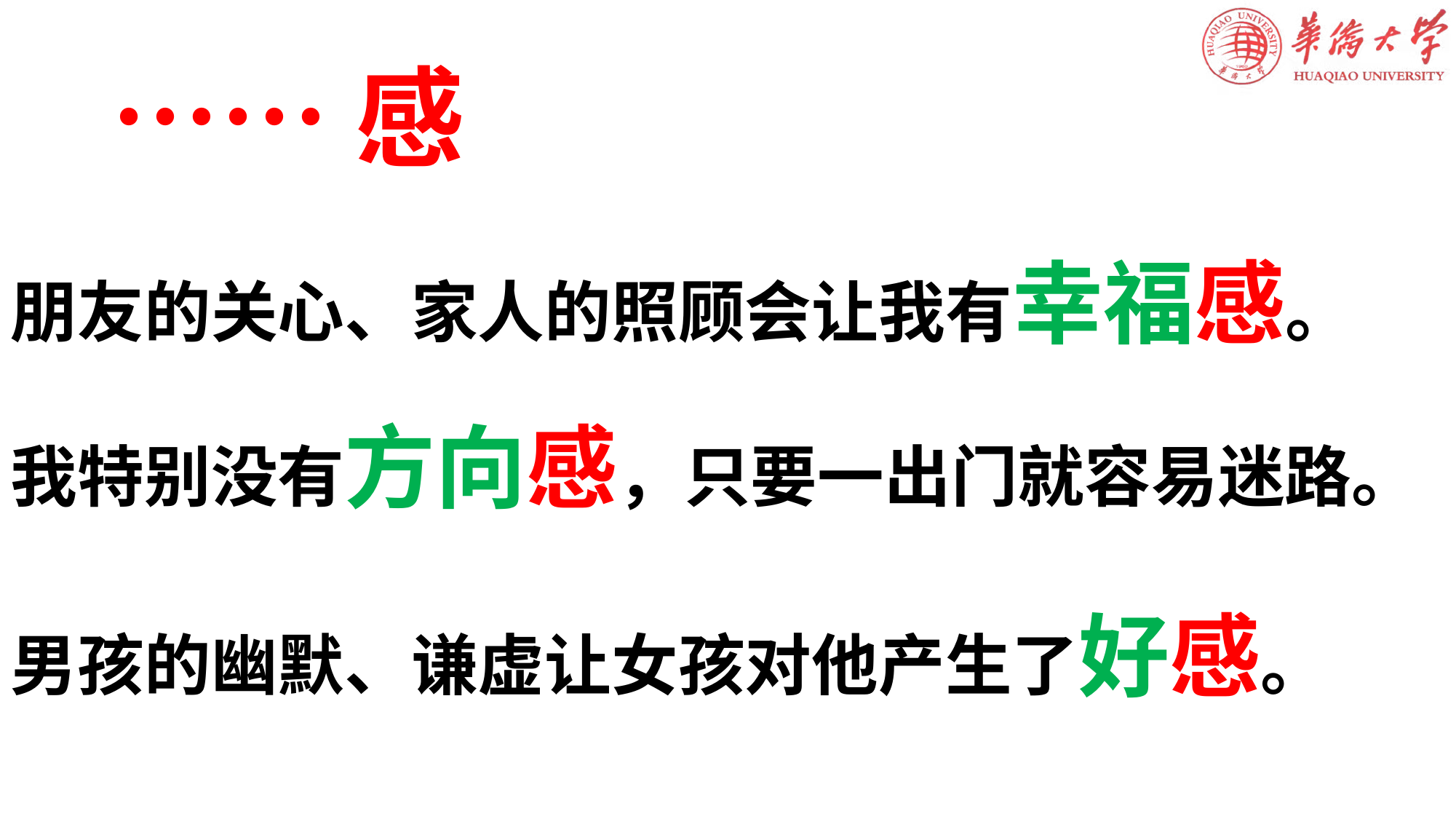

# ……感
朋友的关心、家人的照顾会让我有幸福感。
我特别没有方向感，只要一出门就容易迷路。
男孩的幽默、谦虚让女孩对他产生了好感。